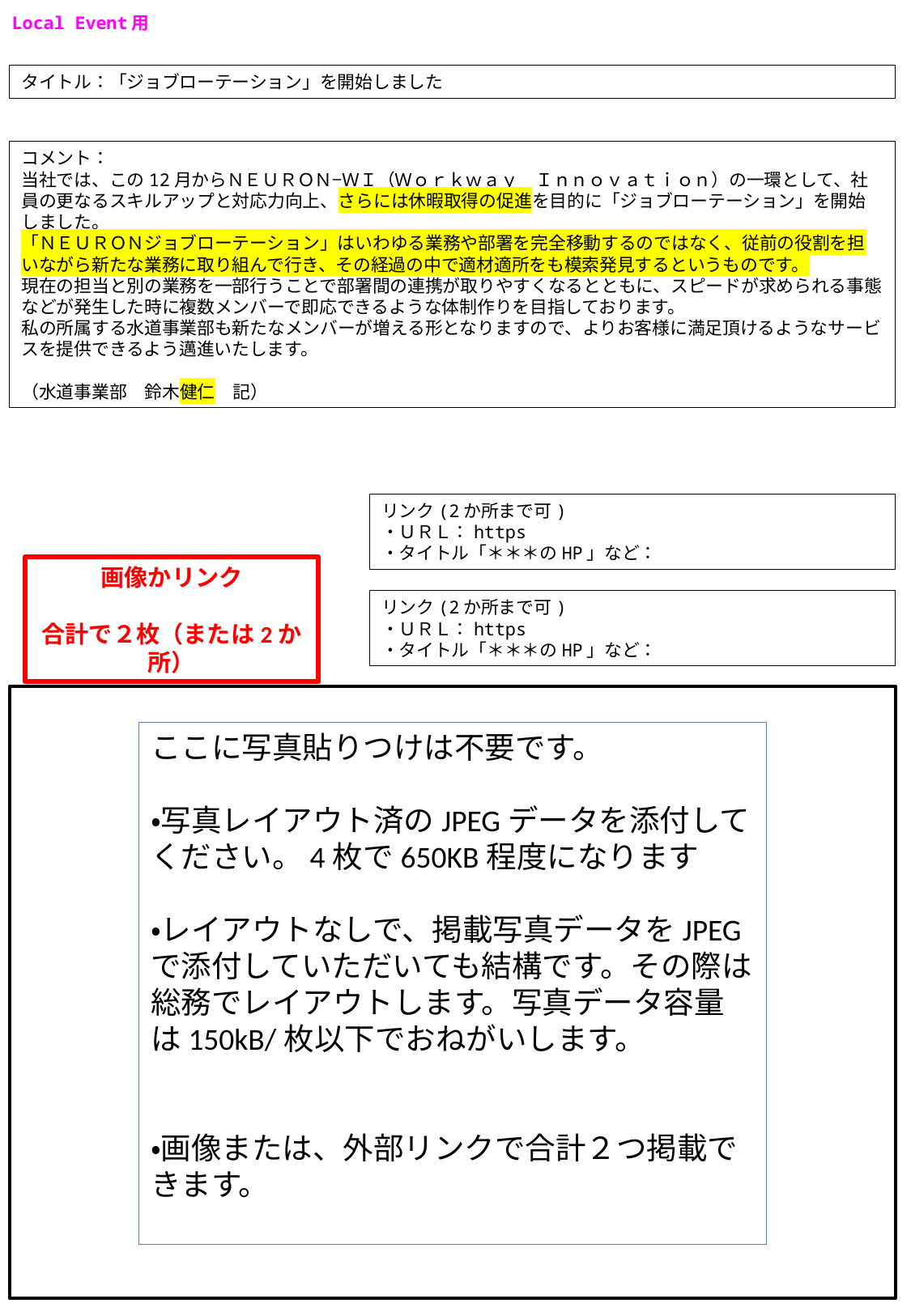

Local Event用
タイトル：「ジョブローテーション」を開始しました
コメント：
当社では、この12月からＮＥＵＲＯＮ−ＷＩ（Ｗｏｒｋｗａｙ　Ｉｎｎｏｖａｔｉｏｎ）の一環として、社員の更なるスキルアップと対応力向上、さらには休暇取得の促進を目的に「ジョブローテーション」を開始しました。
「ＮＥＵＲＯＮジョブローテーション」はいわゆる業務や部署を完全移動するのではなく、従前の役割を担いながら新たな業務に取り組んで行き、その経過の中で適材適所をも模索発見するというものです。
現在の担当と別の業務を一部行うことで部署間の連携が取りやすくなるとともに、スピードが求められる事態などが発生した時に複数メンバーで即応できるような体制作りを目指しております。
私の所属する水道事業部も新たなメンバーが増える形となりますので、よりお客様に満足頂けるようなサービスを提供できるよう邁進いたします。

（水道事業部　鈴木健仁　記）
リンク(2か所まで可)
・ＵＲＬ：https
・タイトル「＊＊＊のHP」など：
画像かリンク

合計で２枚（または2か所）
リンク(2か所まで可)
・ＵＲＬ：https
・タイトル「＊＊＊のHP」など：

ここに写真貼りつけは不要です。

・写真レイアウト済のJPEGデータを添付してください。4枚で650KB程度になります

・レイアウトなしで、掲載写真データをJPEGで添付していただいても結構です。その際は総務でレイアウトします。写真データ容量は150kB/枚以下でおねがいします。

・画像または、外部リンクで合計２つ掲載できます。